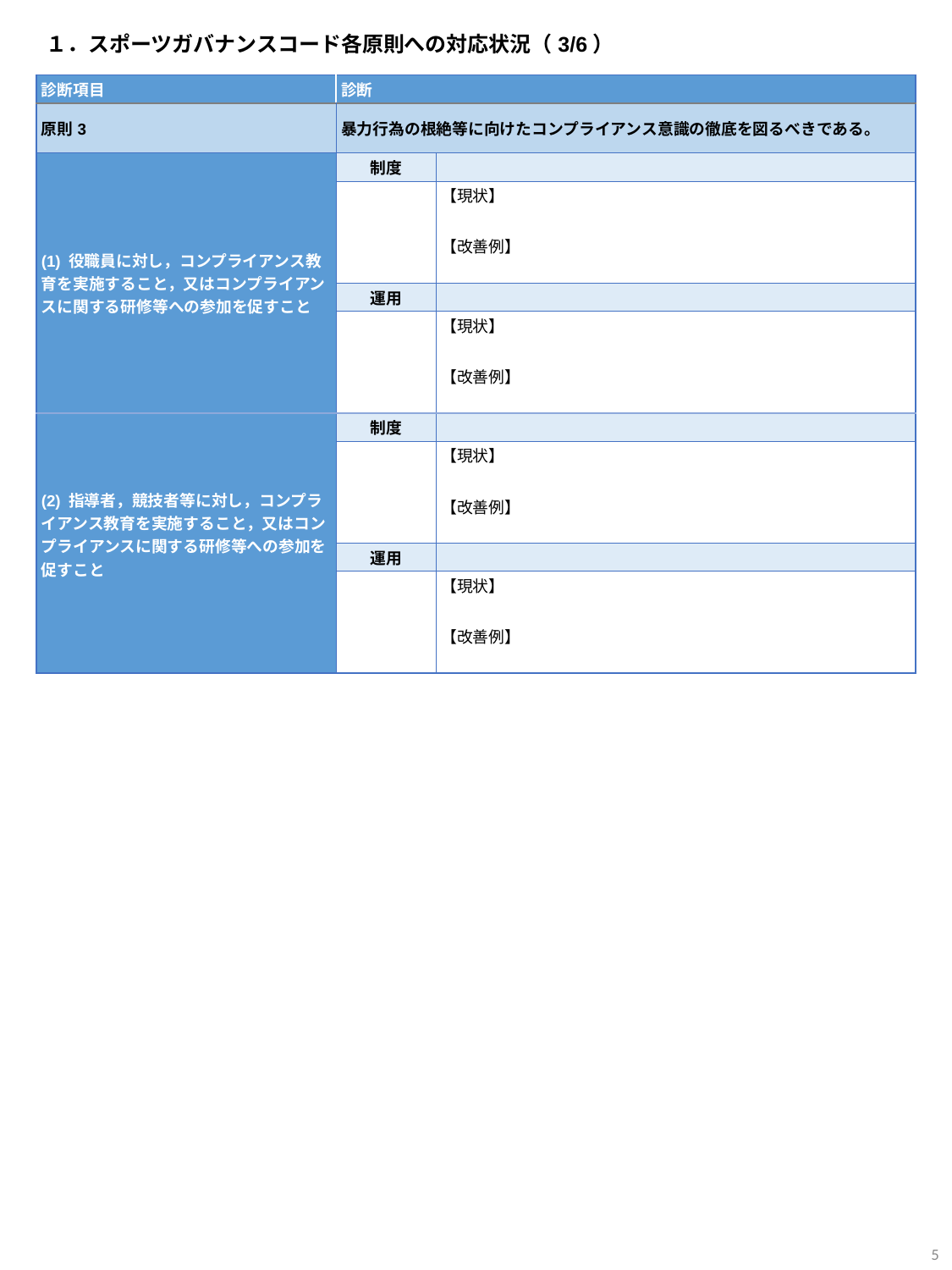

１．スポーツガバナンスコード各原則への対応状況（3/6）
| 診断項目 | 診断 |  |
| --- | --- | --- |
| 原則3 | 暴力行為の根絶等に向けたコンプライアンス意識の徹底を図るべきである。 |  |
| (1) 役職員に対し，コンプライアンス教育を実施すること，又はコンプライアンスに関する研修等への参加を促すこと | 制度 |  |
|  |  | 【現状】 |
|  |  |  |
|  |  | 【改善例】 |
|  |  |  |
|  | 運用 |  |
|  |  | 【現状】 |
|  |  |  |
|  |  | 【改善例】 |
|  |  |  |
| (2) 指導者，競技者等に対し，コンプライアンス教育を実施すること，又はコンプライアンスに関する研修等への参加を促すこと | 制度 |  |
|  |  | 【現状】 |
|  |  |  |
|  |  | 【改善例】 |
|  |  |  |
|  | 運用 |  |
|  |  | 【現状】 |
|  |  |  |
|  |  | 【改善例】 |
|  |  |  |
5